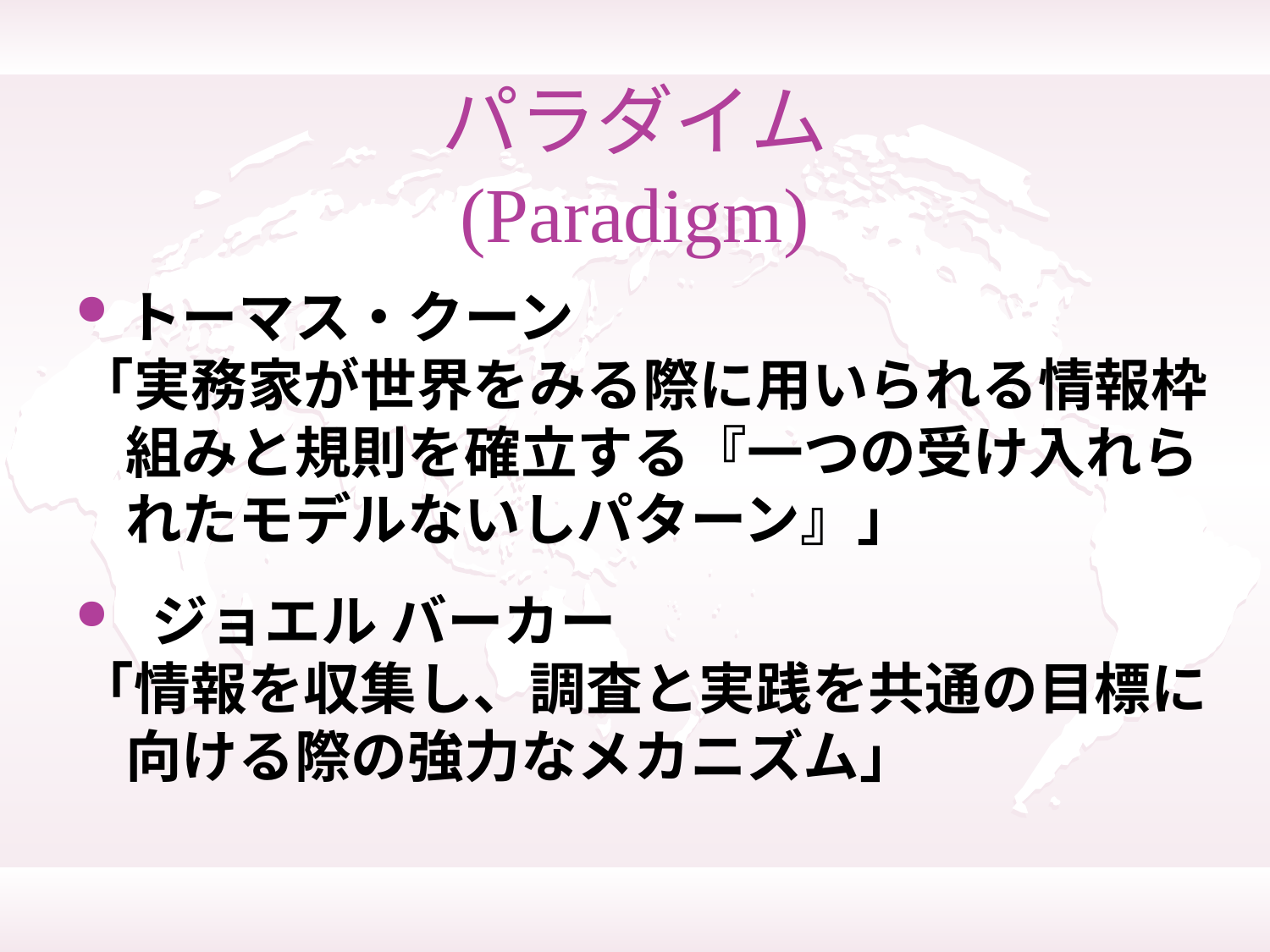

# パラダイム (Paradigm)
トーマス・クーン
「実務家が世界をみる際に用いられる情報枠組みと規則を確立する『一つの受け入れられたモデルないしパターン』」
 ジョエル バーカー
「情報を収集し、調査と実践を共通の目標に向ける際の強力なメカニズム」